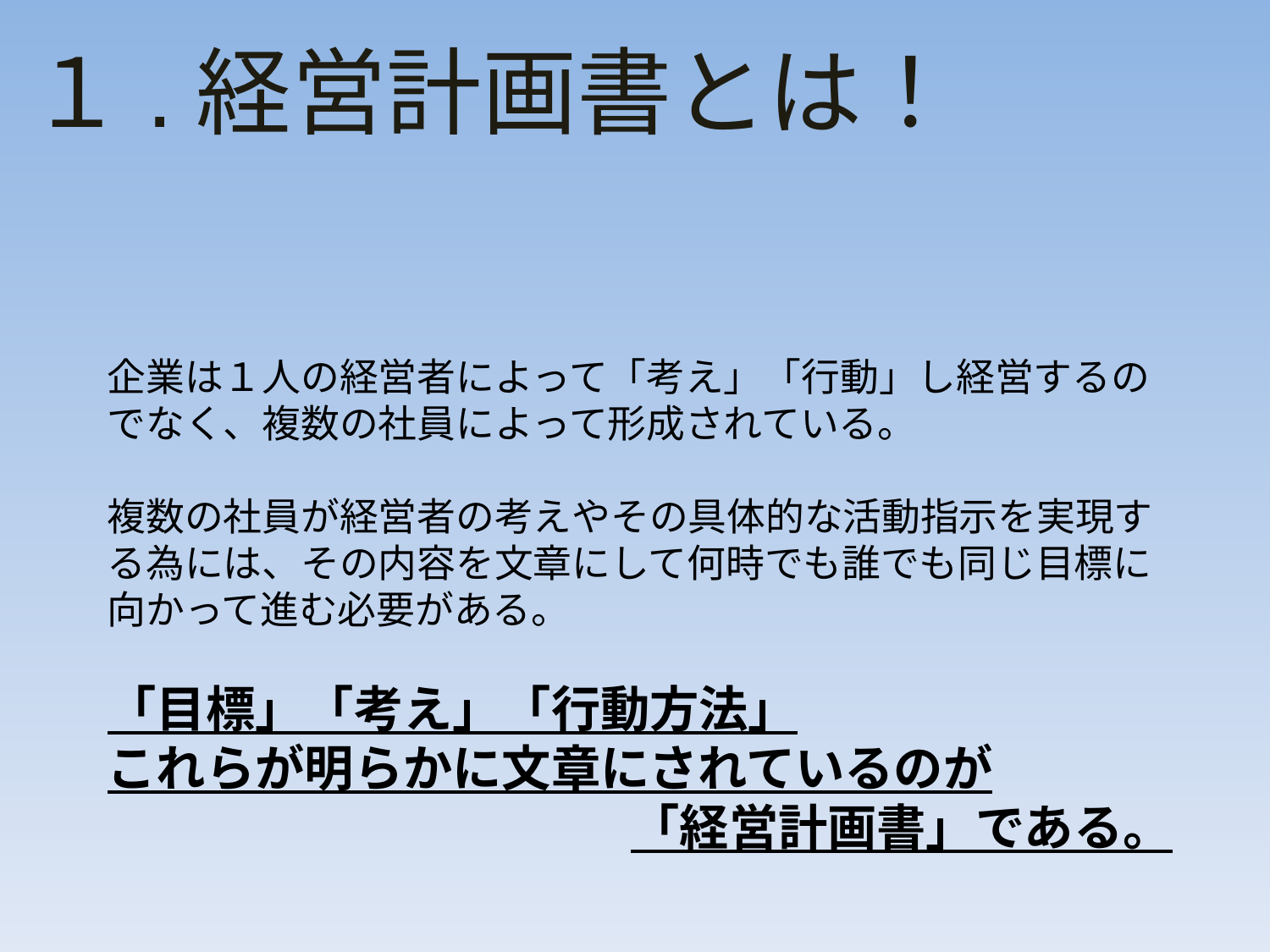

１.経営計画書とは！
企業は１人の経営者によって「考え」「行動」し経営するのでなく、複数の社員によって形成されている。

複数の社員が経営者の考えやその具体的な活動指示を実現する為には、その内容を文章にして何時でも誰でも同じ目標に向かって進む必要がある。

「目標」「考え」「行動方法」
これらが明らかに文章にされているのが
「経営計画書」である。